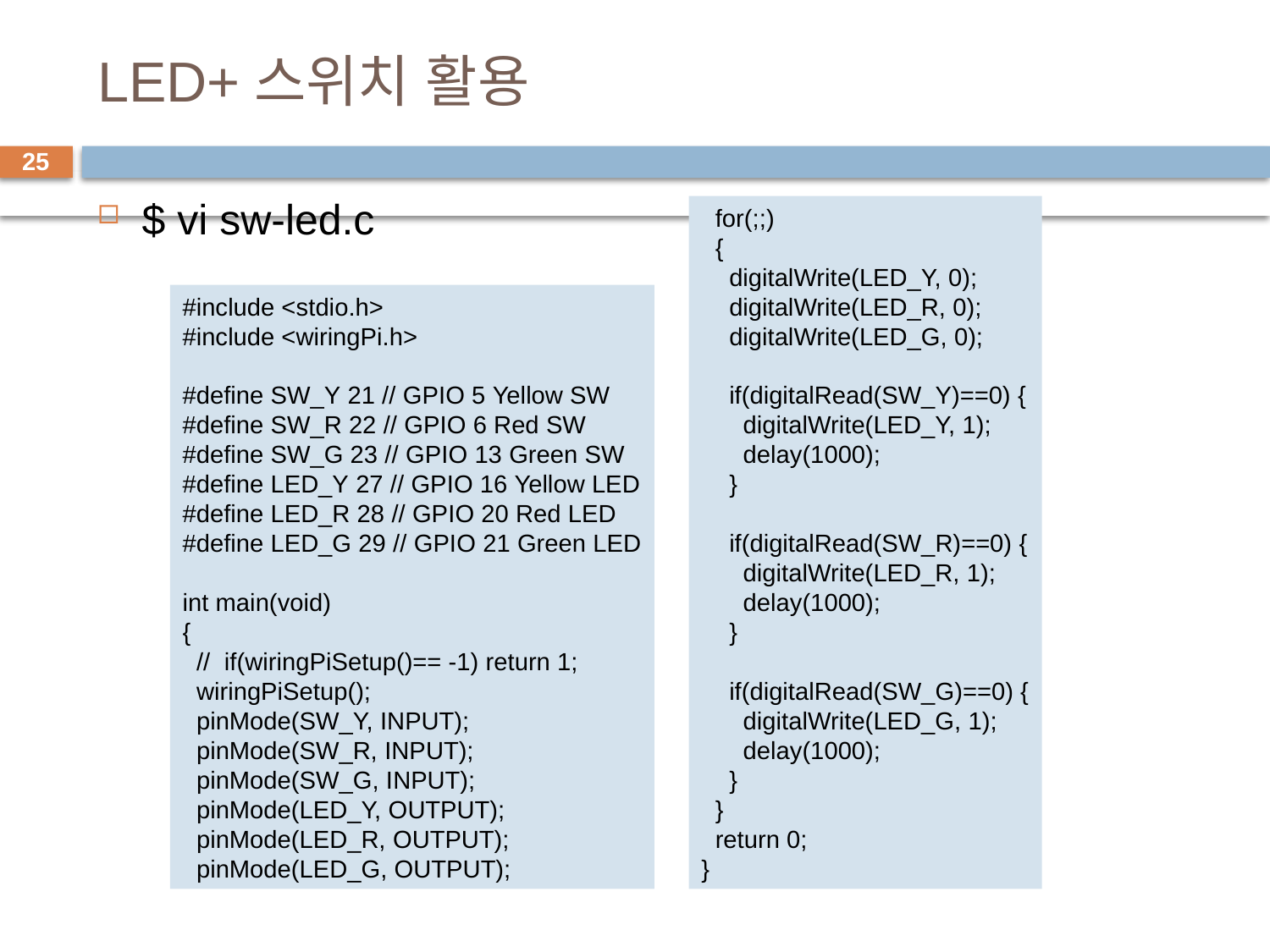

# LED+스위치 활용
25
$ vi sw-led.c
  for(;;)
  {
    digitalWrite(LED_Y, 0);
    digitalWrite(LED_R, 0);
    digitalWrite(LED_G, 0);

    if(digitalRead(SW_Y)==0) {
      digitalWrite(LED_Y, 1);
      delay(1000);
    }

    if(digitalRead(SW_R)==0) {
      digitalWrite(LED_R, 1);
      delay(1000);
    }

    if(digitalRead(SW_G)==0) {
      digitalWrite(LED_G, 1);
      delay(1000);
    }
  }
  return 0;
}
#include <stdio.h>
#include <wiringPi.h>

#define SW_Y 21 // GPIO 5 Yellow SW
#define SW_R 22 // GPIO 6 Red SW
#define SW_G 23 // GPIO 13 Green SW
#define LED_Y 27 // GPIO 16 Yellow LED
#define LED_R 28 // GPIO 20 Red LED
#define LED_G 29 // GPIO 21 Green LED

int main(void)
{
  //  if(wiringPiSetup()== -1) return 1;
  wiringPiSetup();
  pinMode(SW_Y, INPUT);
  pinMode(SW_R, INPUT);
  pinMode(SW_G, INPUT);
  pinMode(LED_Y, OUTPUT);
  pinMode(LED_R, OUTPUT);
  pinMode(LED_G, OUTPUT);